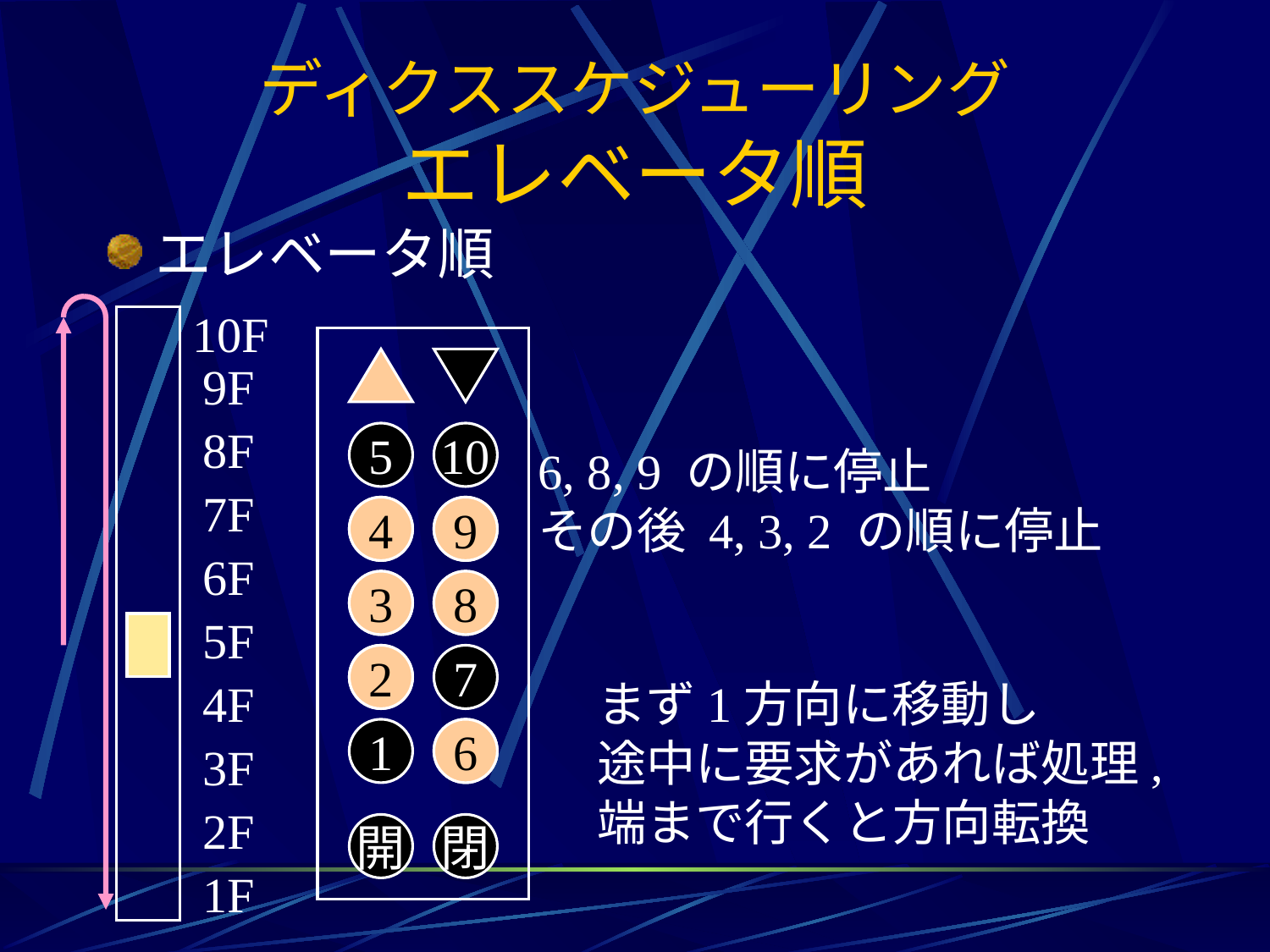

# ディクススケジューリング エレベータ順
エレベータ順

10F

5
10
4
9
3
8
2
7
1
6
開
閉
9F
8F
6, 8, 9 の順に停止
その後 4, 3, 2 の順に停止
7F
4
9
3
8
2
6
6F
5F

4F
まず1方向に移動し
途中に要求があれば処理,
端まで行くと方向転換
3F
2F
1F